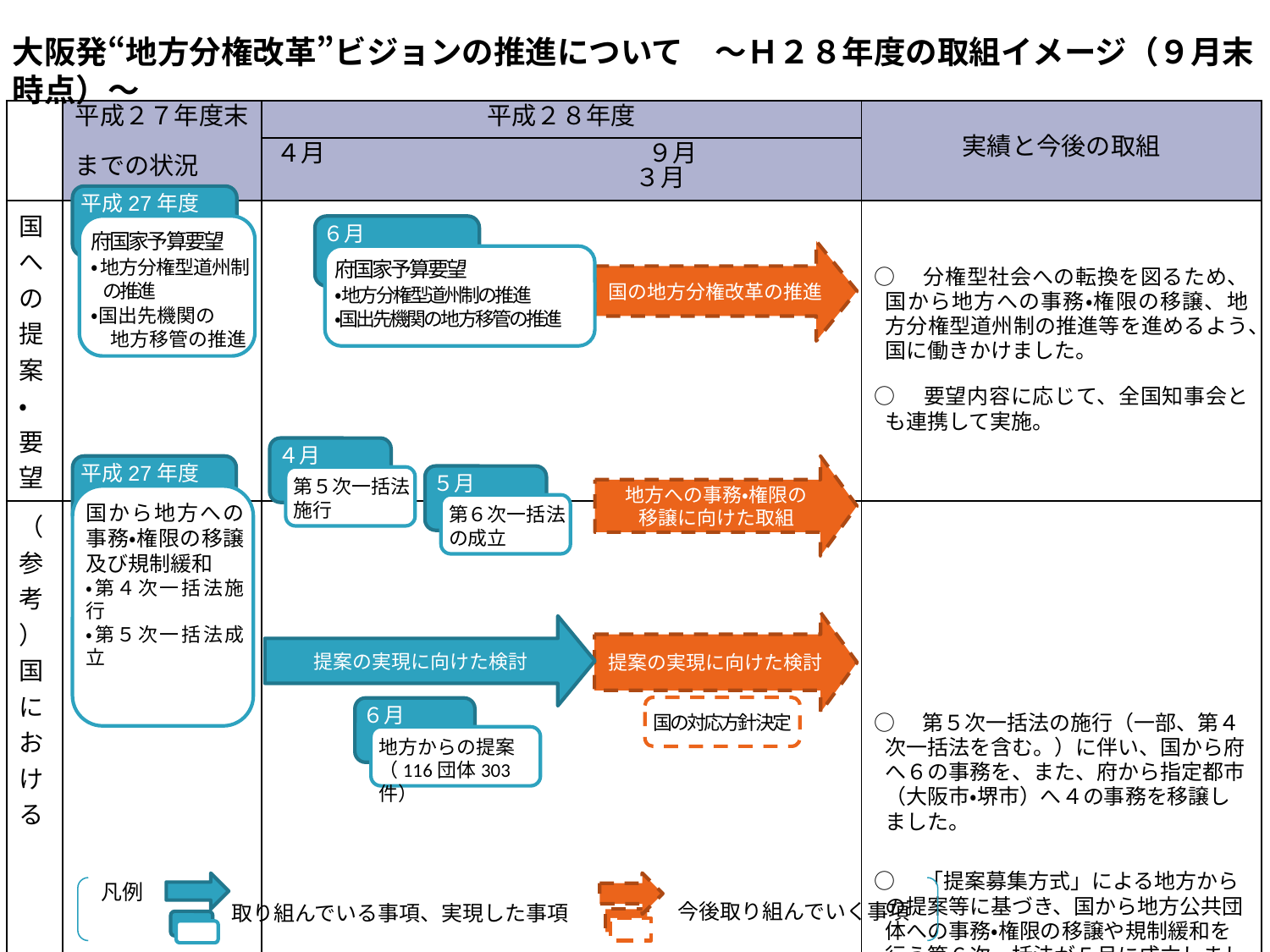

大阪発“地方分権改革”ビジョンの推進について　～Ｈ２８年度の取組イメージ（９月末時点）～
|  | 平成２７年度末 | 平成２８年度 | 実績と今後の取組 |
| --- | --- | --- | --- |
|  | までの状況 | ４月　　　　　　　　　　　　　９月　　　　　　　　　　　　　　３月 |  |
| 国への提案・要望 |  |  | ○　分権型社会への転換を図るため、国から地方への事務・権限の移譲、地方分権型道州制の推進等を進めるよう、国に働きかけました。 ○　要望内容に応じて、全国知事会とも連携して実施。 |
| （参考）国における 　　　　　　　地方分権の取組状況 |  |  | ○　第５次一括法の施行（一部、第４次一括法を含む。）に伴い、国から府へ６の事務を、また、府から指定都市（大阪市・堺市）へ４の事務を移譲しました。 ○　「提案募集方式」による地方からの提案等に基づき、国から地方公共団体への事務・権限の移譲や規制緩和を行う第６次一括法が５月に成立しました。 ○　「提案募集方式」については、今年度の提案に加え、過年度になされた提案の一部についても、実現に向けた検討が行われています。（今年度、府からは5件の提案を行い、関西広域連合と12件、構成府県と29件の共同提案を実施）。 |
平成27年度
府国家予算要望
・地方分権型道州制の推進
・国出先機関の
　地方移管の推進
６月
国の地方分権改革の推進
府国家予算要望
・地方分権型道州制の推進
・国出先機関の地方移管の推進
４月
地方への事務・権限の
移譲に向けた取組
平成27年度
５月
第５次一括法
施行
国から地方への事務・権限の移譲及び規制緩和
・第４次一括法施行
・第５次一括法成立
第６次一括法の成立
提案の実現に向けた検討
提案の実現に向けた検討
国の対応方針決定
６月
地方からの提案（116団体303件）
凡例

今後取り組んでいく事項
取り組んでいる事項、実現した事項